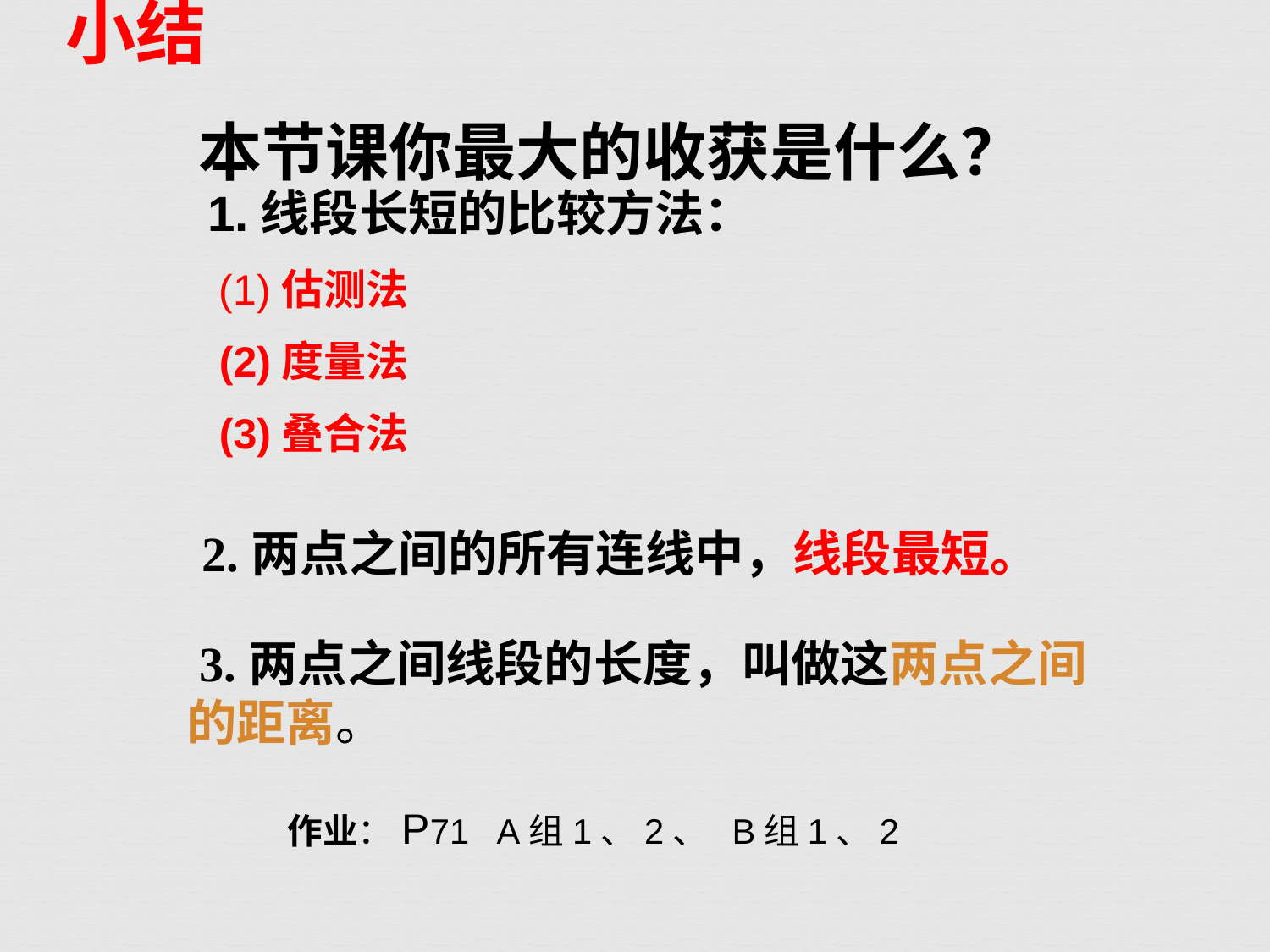

小结
本节课你最大的收获是什么？
1.线段长短的比较方法：
 (1)估测法
 (2)度量法
 (3)叠合法
  2.两点之间的所有连线中，线段最短。
 3.两点之间线段的长度，叫做这两点之间的距离。
作业：P71   A组1、2、  B组1、2